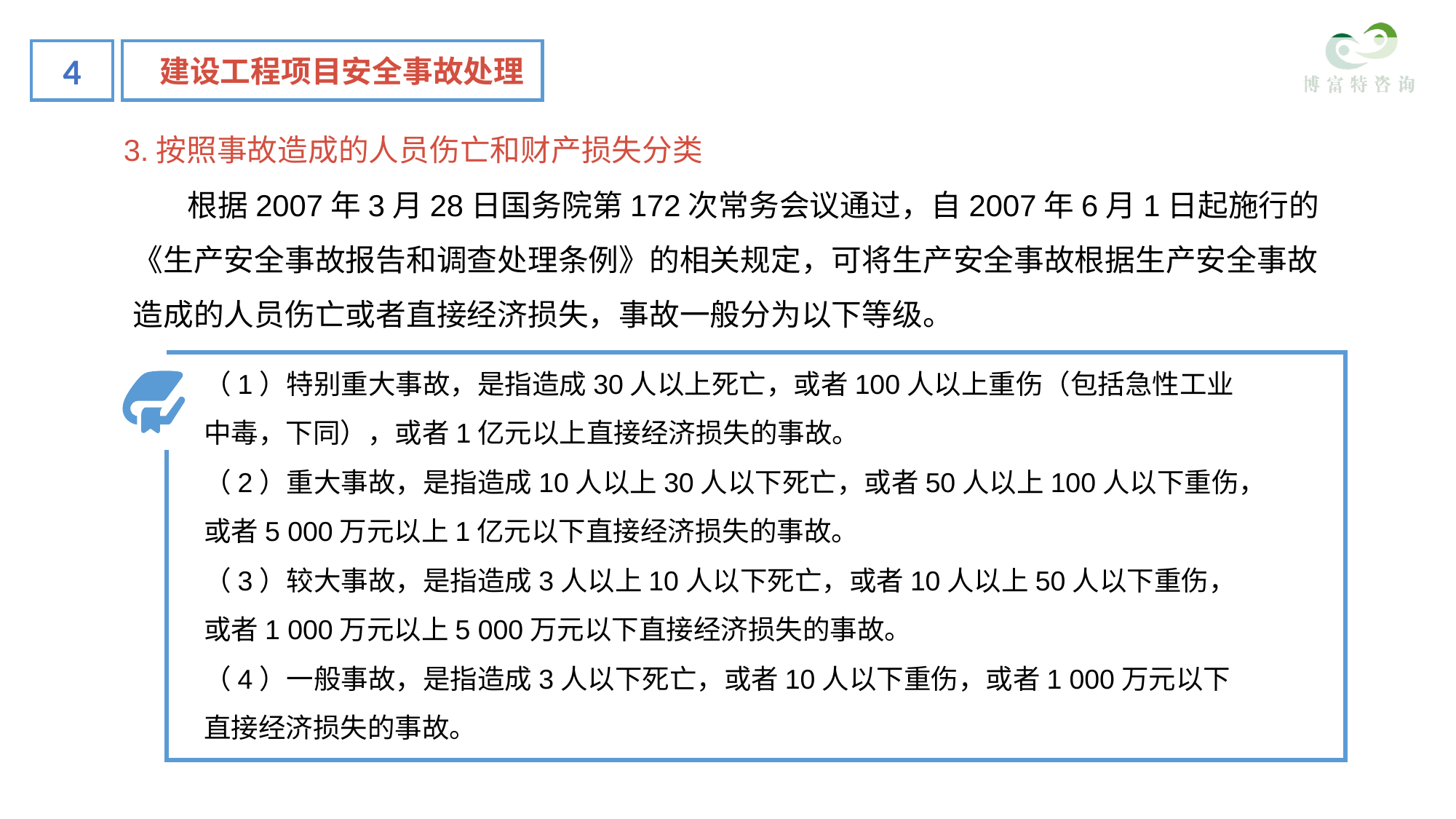

4

建设工程项目安全事故处理
3.按照事故造成的人员伤亡和财产损失分类
根据2007年3月28日国务院第172次常务会议通过，自2007年6月1日起施行的《生产安全事故报告和调查处理条例》的相关规定，可将生产安全事故根据生产安全事故造成的人员伤亡或者直接经济损失，事故一般分为以下等级。
（1）特别重大事故，是指造成30人以上死亡，或者100人以上重伤（包括急性工业中毒，下同），或者1亿元以上直接经济损失的事故。
（2）重大事故，是指造成10人以上30人以下死亡，或者50人以上100人以下重伤，或者5 000万元以上1亿元以下直接经济损失的事故。
（3）较大事故，是指造成3人以上10人以下死亡，或者10人以上50人以下重伤，或者1 000万元以上5 000万元以下直接经济损失的事故。
（4）一般事故，是指造成3人以下死亡，或者10人以下重伤，或者1 000万元以下直接经济损失的事故。